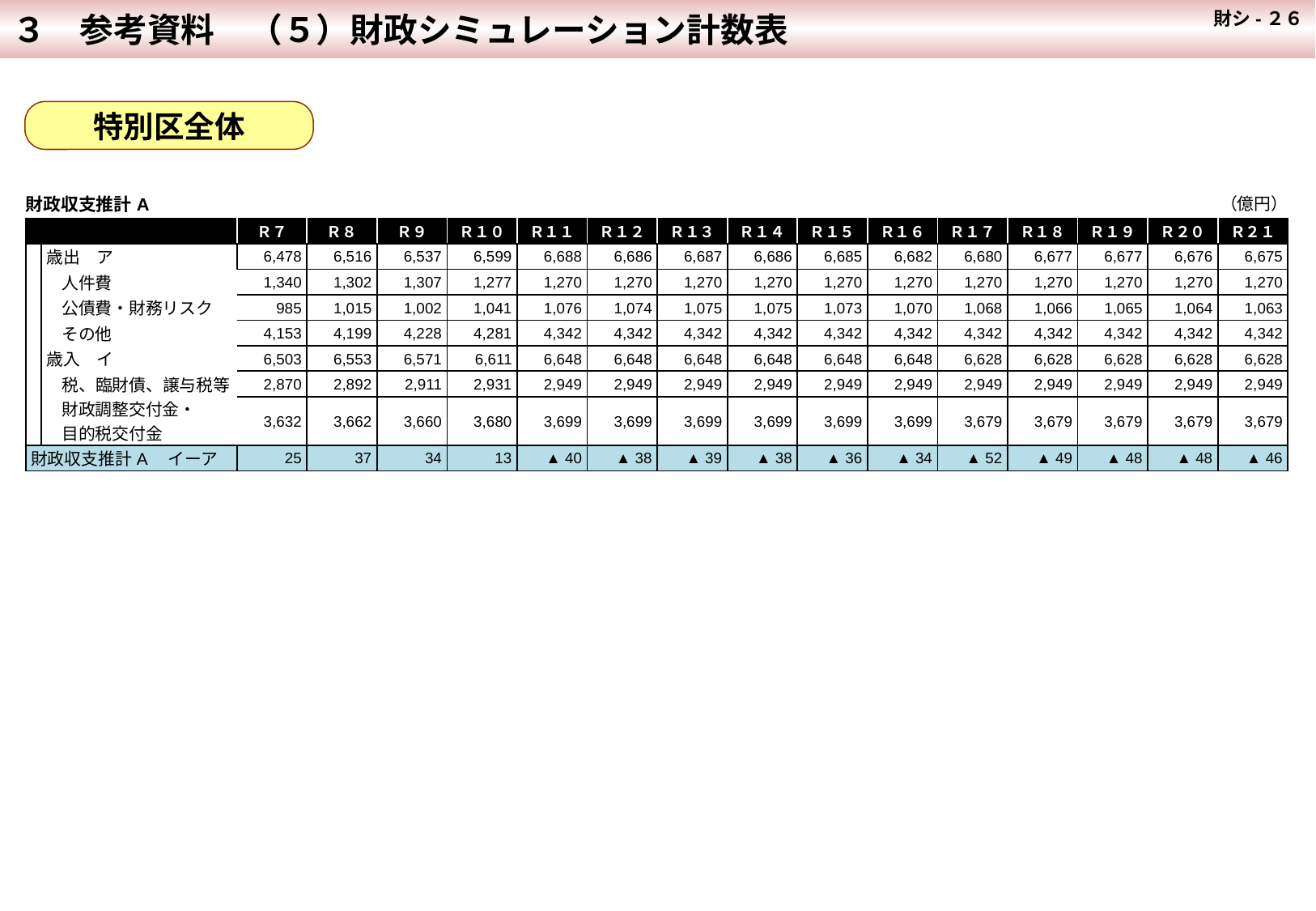

３　参考資料　（５）財政シミュレーション計数表
 財シ-２６
#
特別区全体
| 財政収支推計A |  |  |  |  |  |  |  |  |  |  |  |  |  |  |  |  | （億円） |
| --- | --- | --- | --- | --- | --- | --- | --- | --- | --- | --- | --- | --- | --- | --- | --- | --- | --- |
|  |  |  | Ｒ７ | Ｒ８ | Ｒ９ | Ｒ１０ | Ｒ１１ | Ｒ１２ | Ｒ１３ | Ｒ１４ | Ｒ１５ | Ｒ１６ | Ｒ１７ | Ｒ１８ | Ｒ１９ | Ｒ２０ | Ｒ２１ |
|  | 歳出　ア |  | 6,478 | 6,516 | 6,537 | 6,599 | 6,688 | 6,686 | 6,687 | 6,686 | 6,685 | 6,682 | 6,680 | 6,677 | 6,677 | 6,676 | 6,675 |
|  |  | 人件費 | 1,340 | 1,302 | 1,307 | 1,277 | 1,270 | 1,270 | 1,270 | 1,270 | 1,270 | 1,270 | 1,270 | 1,270 | 1,270 | 1,270 | 1,270 |
|  |  | 公債費・財務リスク | 985 | 1,015 | 1,002 | 1,041 | 1,076 | 1,074 | 1,075 | 1,075 | 1,073 | 1,070 | 1,068 | 1,066 | 1,065 | 1,064 | 1,063 |
|  |  | その他 | 4,153 | 4,199 | 4,228 | 4,281 | 4,342 | 4,342 | 4,342 | 4,342 | 4,342 | 4,342 | 4,342 | 4,342 | 4,342 | 4,342 | 4,342 |
|  | 歳入　イ |  | 6,503 | 6,553 | 6,571 | 6,611 | 6,648 | 6,648 | 6,648 | 6,648 | 6,648 | 6,648 | 6,628 | 6,628 | 6,628 | 6,628 | 6,628 |
|  |  | 税、臨財債、譲与税等 | 2,870 | 2,892 | 2,911 | 2,931 | 2,949 | 2,949 | 2,949 | 2,949 | 2,949 | 2,949 | 2,949 | 2,949 | 2,949 | 2,949 | 2,949 |
|  |  | 財政調整交付金・ 目的税交付金 | 3,632 | 3,662 | 3,660 | 3,680 | 3,699 | 3,699 | 3,699 | 3,699 | 3,699 | 3,699 | 3,679 | 3,679 | 3,679 | 3,679 | 3,679 |
| 財政収支推計A　イーア |  |  | 25 | 37 | 34 | 13 | ▲ 40 | ▲ 38 | ▲ 39 | ▲ 38 | ▲ 36 | ▲ 34 | ▲ 52 | ▲ 49 | ▲ 48 | ▲ 48 | ▲ 46 |